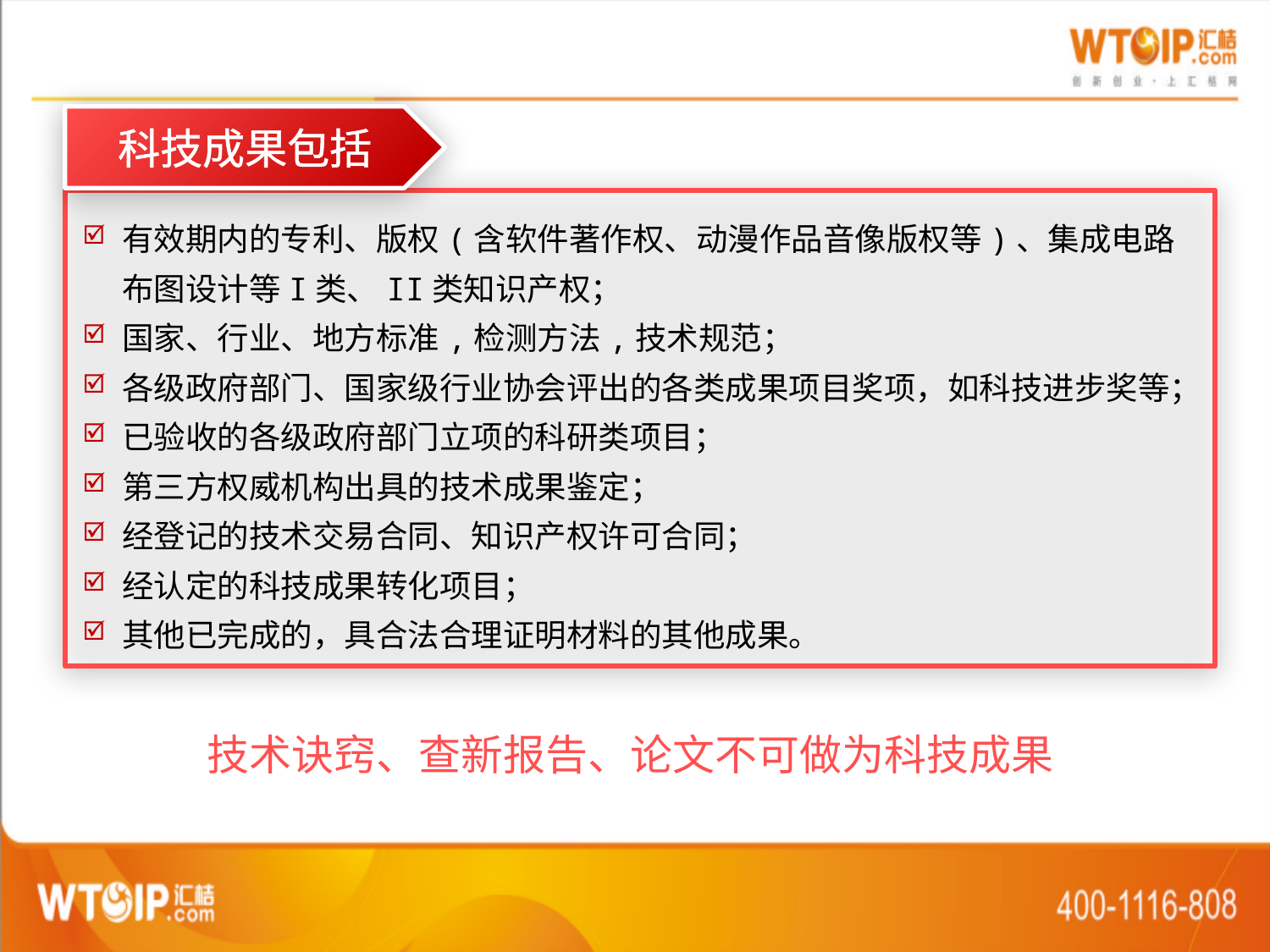

科技成果包括

有效期内的专利、版权(含软件著作权、动漫作品音像版权等)、集成电路布图设计等I类、II类知识产权；
国家、行业、地方标准,检测方法,技术规范；
各级政府部门、国家级行业协会评出的各类成果项目奖项，如科技进步奖等；
已验收的各级政府部门立项的科研类项目；
第三方权威机构出具的技术成果鉴定；
经登记的技术交易合同、知识产权许可合同；
经认定的科技成果转化项目；
其他已完成的，具合法合理证明材料的其他成果。
技术诀窍、查新报告、论文不可做为科技成果